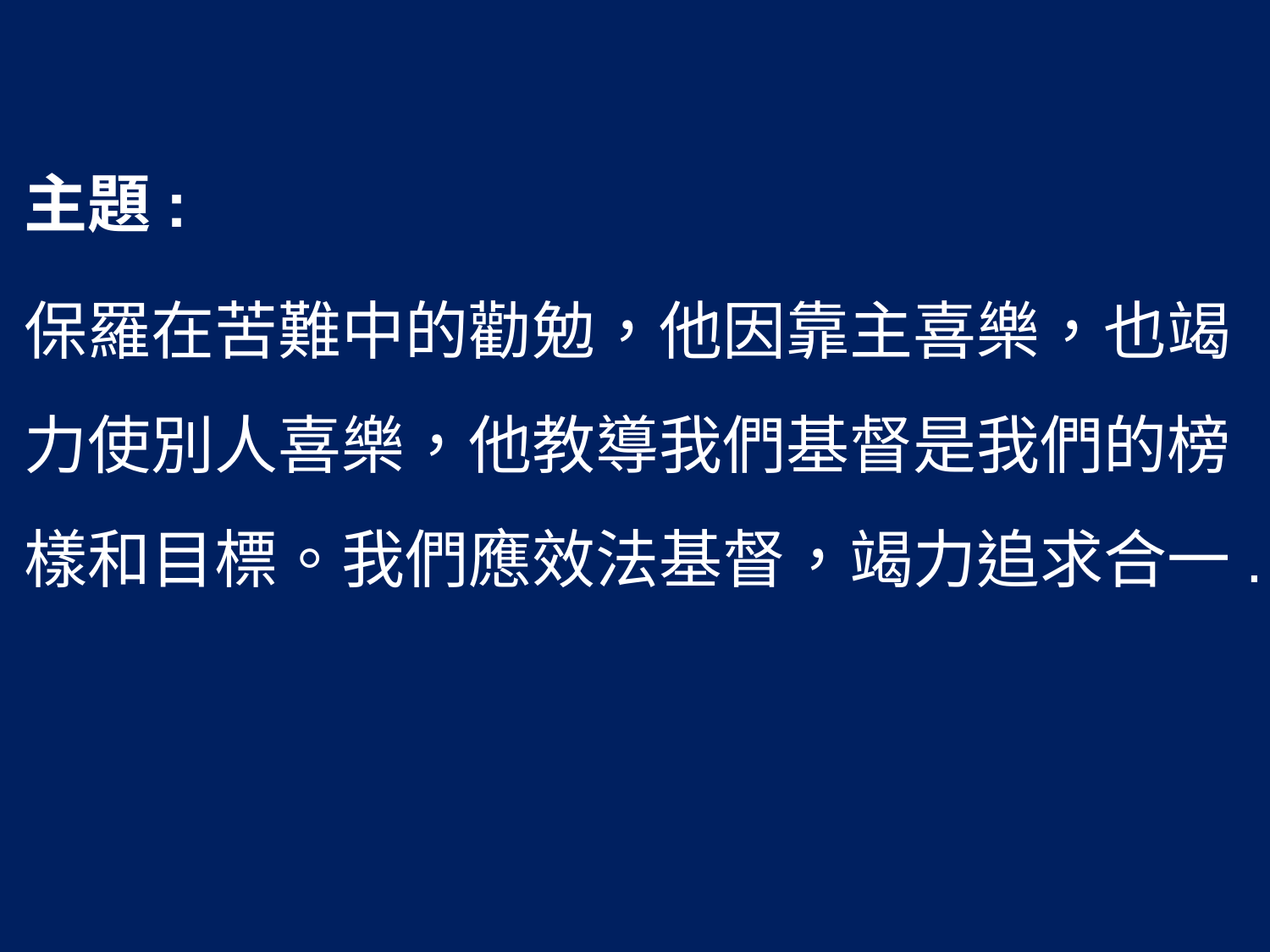

主題:
保羅在苦難中的勸勉，他因靠主喜樂，也竭力使別人喜樂，他教導我們基督是我們的榜樣和目標。我們應效法基督，竭力追求合一.